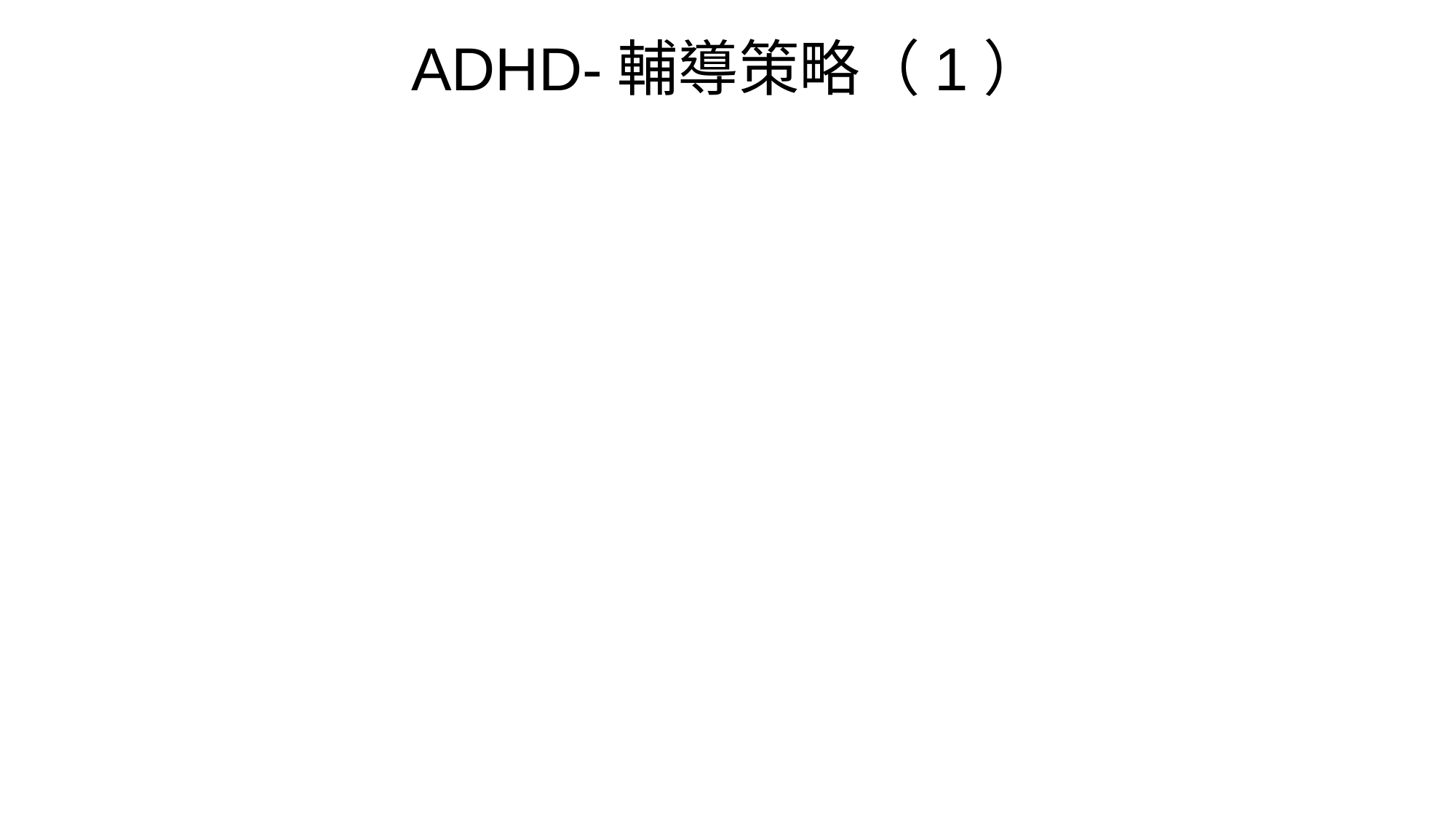

# ADHD-輔導策略（1）
以「動」制「動」，教學的走唱人生
避免直接喊他名字，可改以輕敲桌面或眼神提醒
保持有效率的學習環境（桌面乾淨）
在不干擾班級秩序及教學下，短暫允許學生手上碰觸物品(輕微程度一邊聽課一邊玩)，前提是在此情況下他能更專注
座位安排需避免在教室四周(靠近走道、窗戶、最後排）